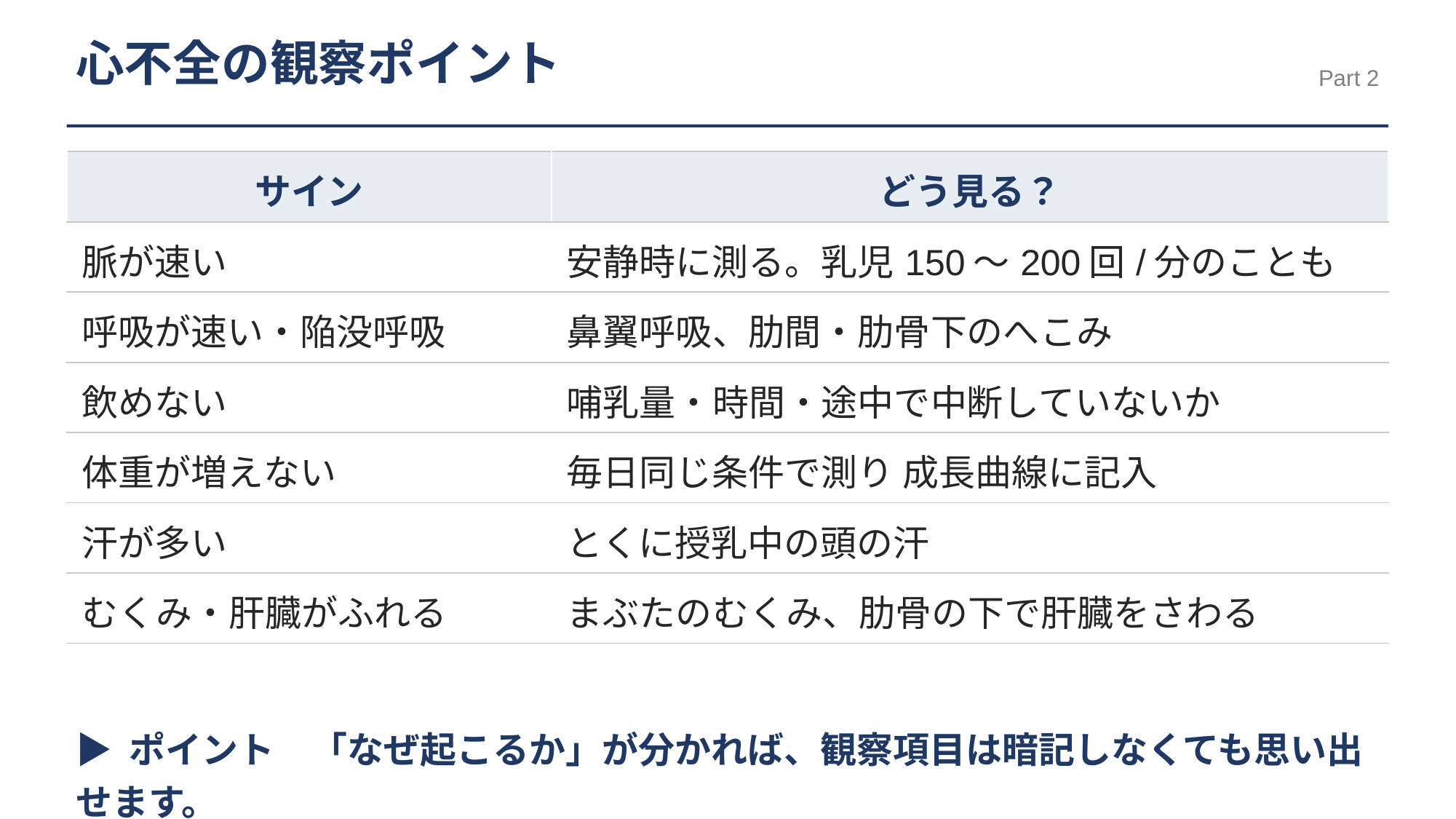

心不全の観察ポイント
Part 2

| サイン | どう見る？ |
| --- | --- |
| 脈が速い | 安静時に測る。乳児150〜200回/分のことも |
| 呼吸が速い・陥没呼吸 | 鼻翼呼吸、肋間・肋骨下のへこみ |
| 飲めない | 哺乳量・時間・途中で中断していないか |
| 体重が増えない | 毎日同じ条件で測り 成長曲線に記入 |
| 汗が多い | とくに授乳中の頭の汗 |
| むくみ・肝臓がふれる | まぶたのむくみ、肋骨の下で肝臓をさわる |
▶ ポイント　「なぜ起こるか」が分かれば、観察項目は暗記しなくても思い出せます。